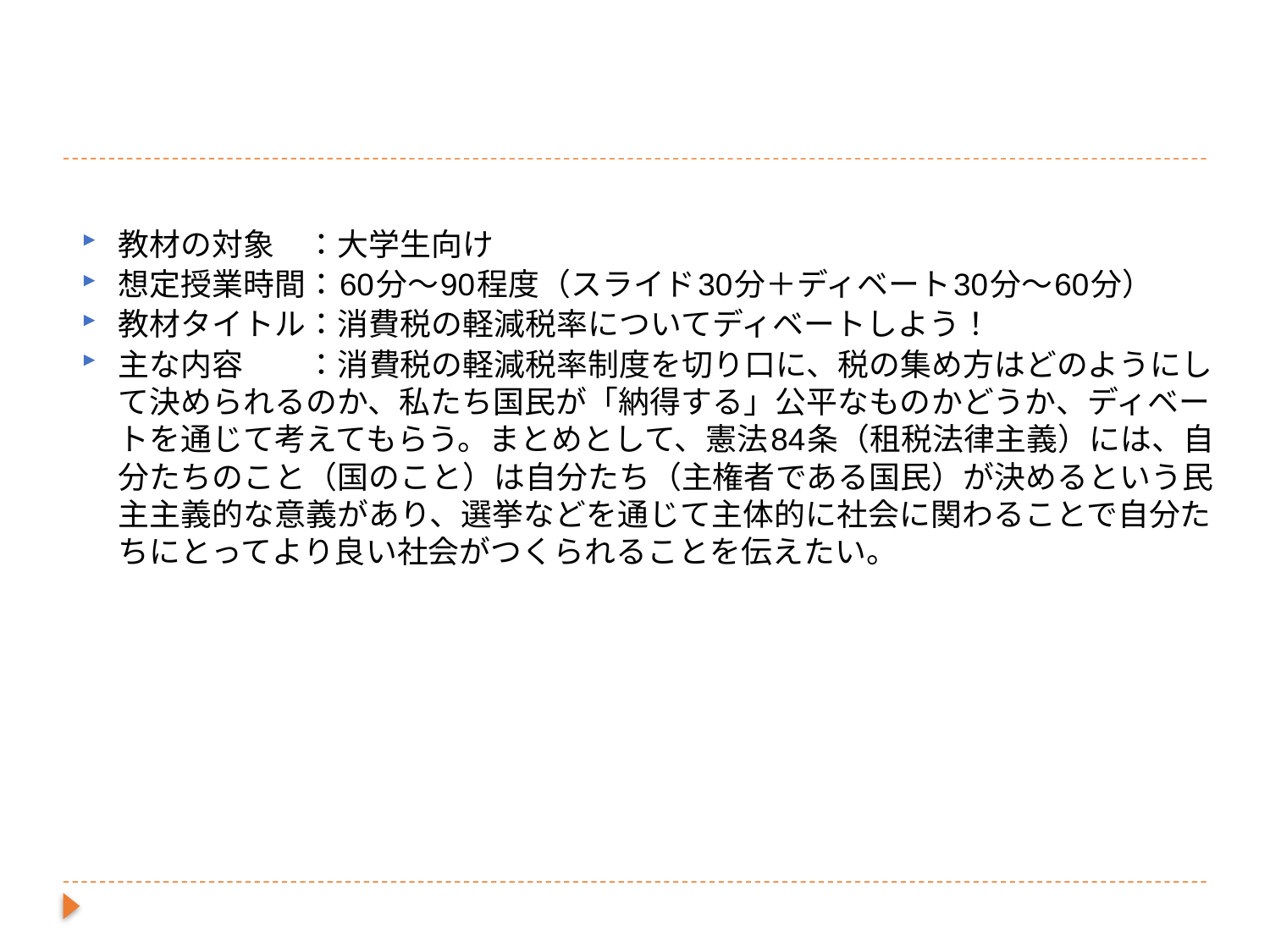

①対象となる相手：
小学生

教材の対象　：大学生向け
想定授業時間：60分～90程度（スライド30分＋ディベート30分～60分）
教材タイトル：消費税の軽減税率についてディベートしよう！
主な内容　　：消費税の軽減税率制度を切り口に、税の集め方はどのようにして決められるのか、私たち国民が「納得する」公平なものかどうか、ディベートを通じて考えてもらう。まとめとして、憲法84条（租税法律主義）には、自分たちのこと（国のこと）は自分たち（主権者である国民）が決めるという民主主義的な意義があり、選挙などを通じて主体的に社会に関わることで自分たちにとってより良い社会がつくられることを伝えたい。ワポのタイトル：
税金はみんなのたすけあい

③パワポのテーマの要約：
大人の世界でいう「公助・公的扶助」という言葉は、実は小学生のみんなの身近なところに起こっていることであり、「少しの勇気」をもって自分ができる範囲で困っている人の手助けをすることが、大人になって税金を負担して社会的経済的弱者の痛みを和らげることに繋がるということを伝えることがテーマとなっています。

④児童たちにどのような点を伝えたいか？：
自分が困ったときには周りの人達に助けられ、また自分が困っている人を見かけたときは助けてあげることで、人はお互いに助け合いながら生きているということを確認して、大人になった時に税金を負担することで社会的経済的に困っている人たちを支える事が出来るという点。

⑤実際の所要時間など補足事項：１５分程度